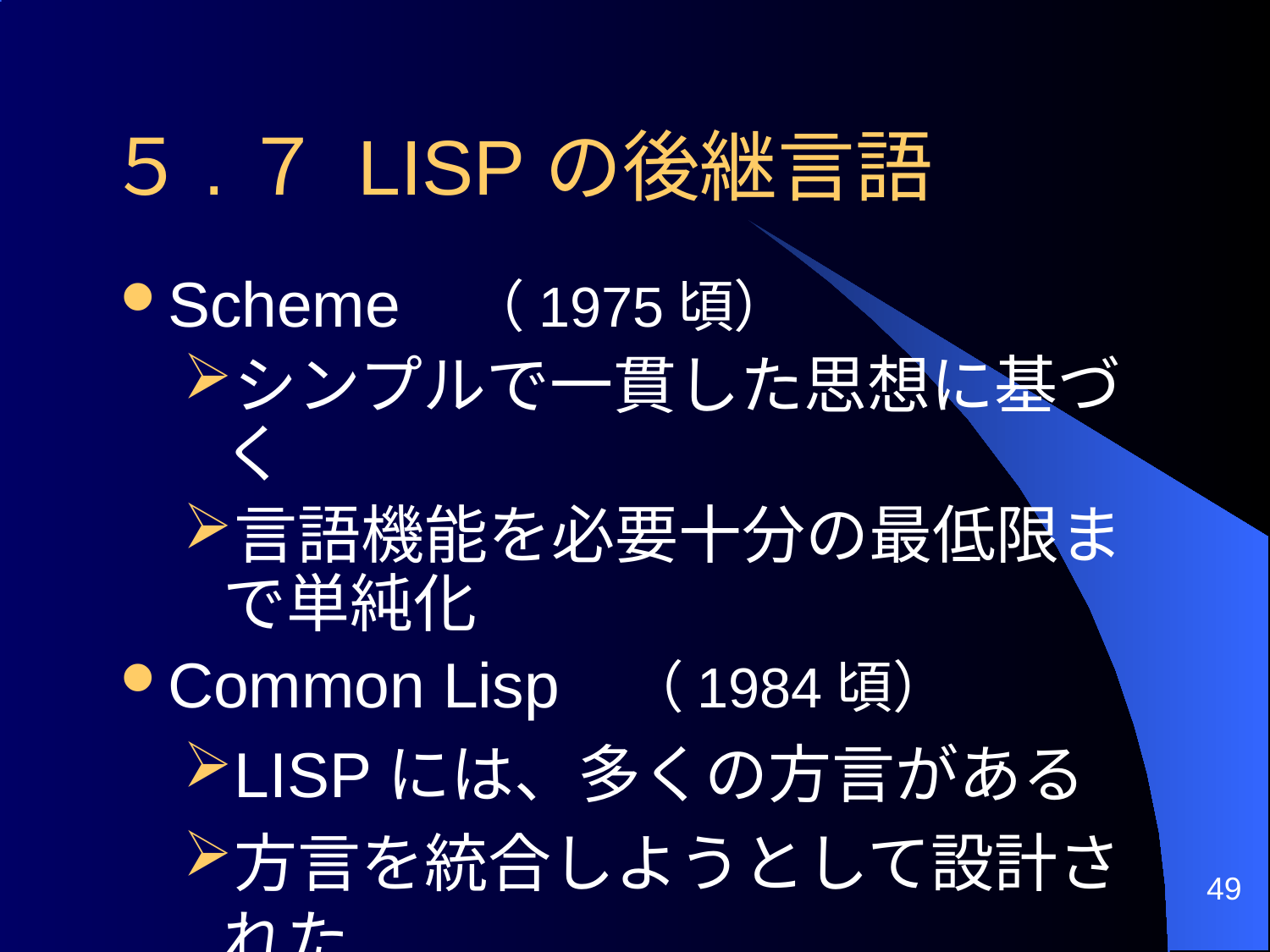

# ５.７ LISPの後継言語
Scheme   （1975頃）
シンプルで一貫した思想に基づく
言語機能を必要十分の最低限まで単純化
Common Lisp   （1984頃）
LISPには、多くの方言がある
方言を統合しようとして設計された

49